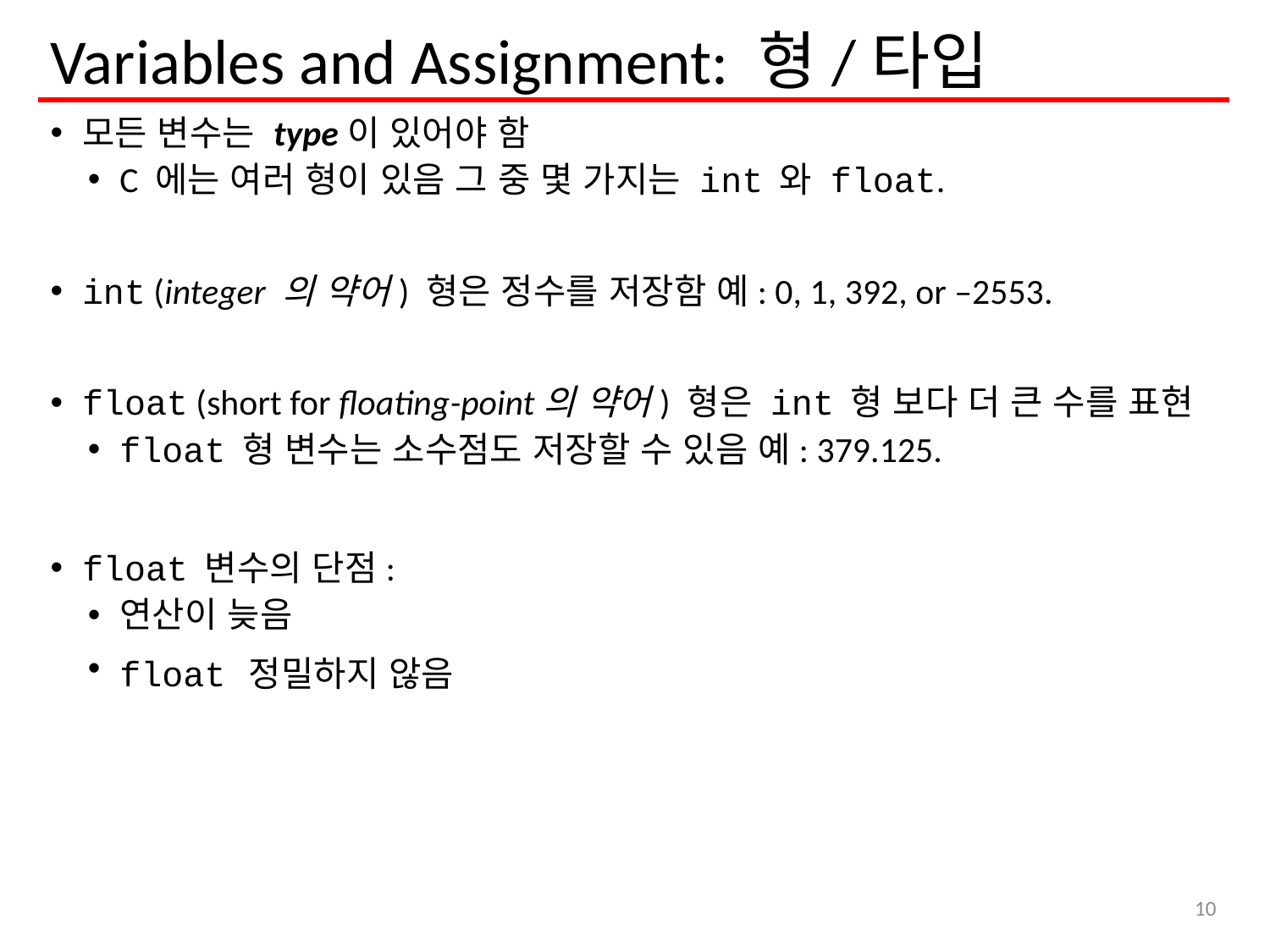

# Variables and Assignment: 형/타입
모든 변수는 type이 있어야 함
C 에는 여러 형이 있음 그 중 몇 가지는 int 와 float.

int (integer 의 약어) 형은 정수를 저장함 예: 0, 1, 392, or –2553.

float (short for floating-point의 약어) 형은 int 형 보다 더 큰 수를 표현
float 형 변수는 소수점도 저장할 수 있음 예: 379.125.

float 변수의 단점:
연산이 늦음
float 정밀하지 않음

10